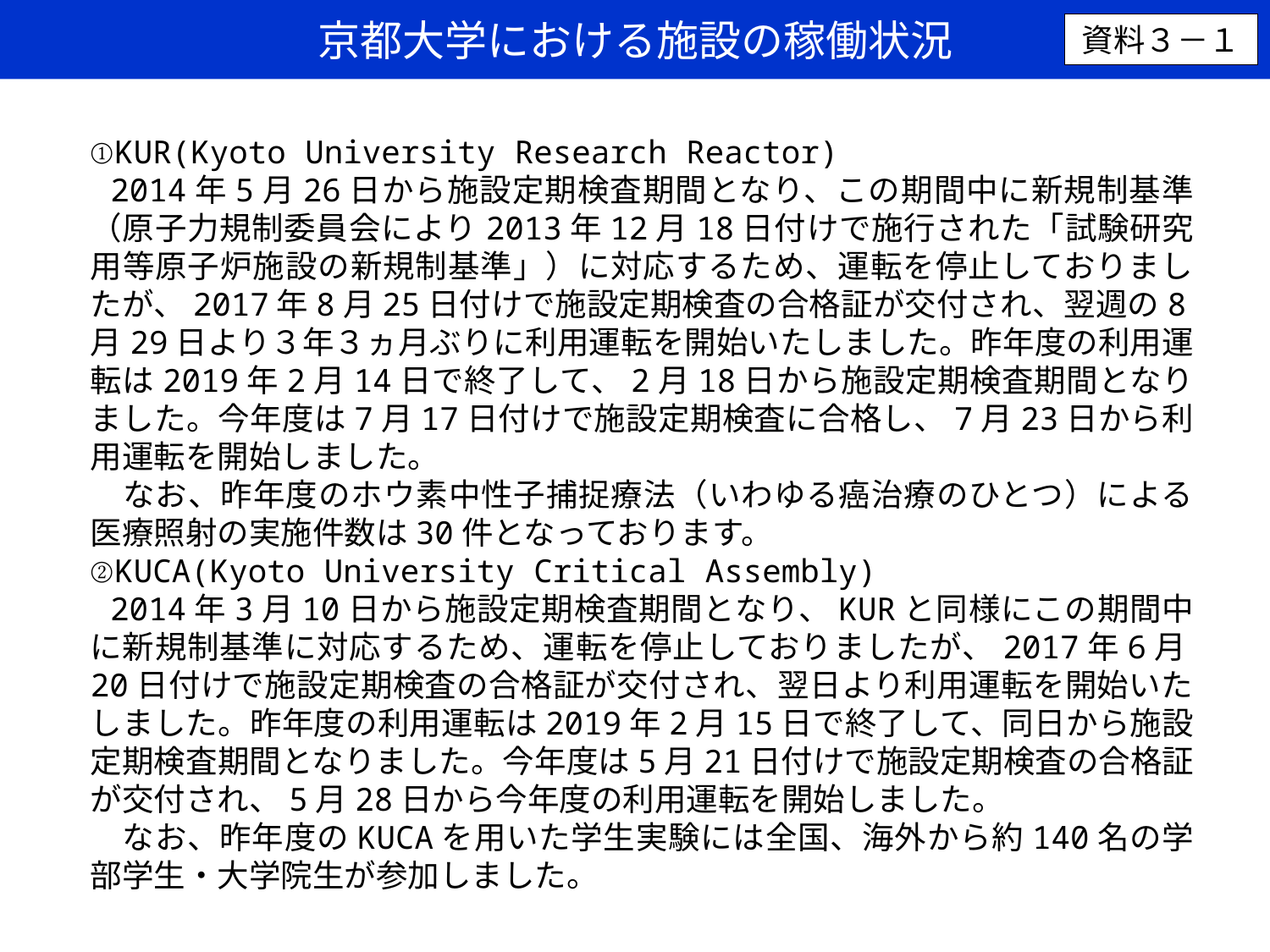

京都大学における施設の稼働状況
資料３－１
①KUR(Kyoto University Research Reactor)
 2014年5月26日から施設定期検査期間となり、この期間中に新規制基準（原子力規制委員会により2013年12月18日付けで施行された「試験研究用等原子炉施設の新規制基準」）に対応するため、運転を停止しておりましたが、2017年8月25日付けで施設定期検査の合格証が交付され、翌週の8月29日より３年３ヵ月ぶりに利用運転を開始いたしました。昨年度の利用運転は2019年2月14日で終了して、2月18日から施設定期検査期間となりました。今年度は7月17日付けで施設定期検査に合格し、7月23日から利用運転を開始しました。
　なお、昨年度のホウ素中性子捕捉療法（いわゆる癌治療のひとつ）による医療照射の実施件数は30件となっております。
②KUCA(Kyoto University Critical Assembly)
 2014年3月10日から施設定期検査期間となり、KURと同様にこの期間中に新規制基準に対応するため、運転を停止しておりましたが、2017年6月20日付けで施設定期検査の合格証が交付され、翌日より利用運転を開始いたしました。昨年度の利用運転は2019年2月15日で終了して、同日から施設定期検査期間となりました。今年度は5月21日付けで施設定期検査の合格証が交付され、5月28日から今年度の利用運転を開始しました。
　なお、昨年度のKUCAを用いた学生実験には全国、海外から約140名の学部学生・大学院生が参加しました。